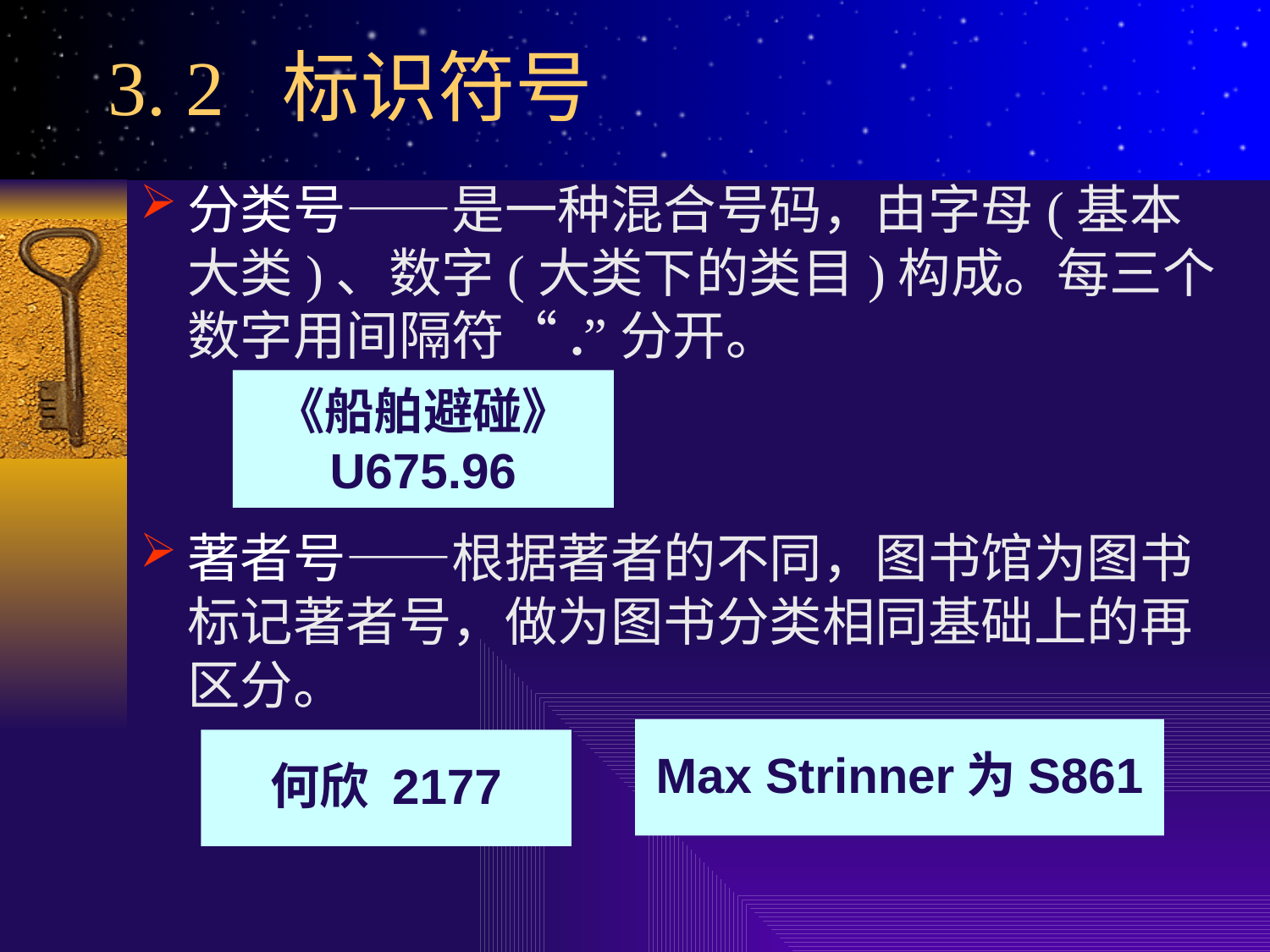

# 3. 2  标识符号
分类号——是一种混合号码，由字母(基本大类)、数字(大类下的类目)构成。每三个数字用间隔符“.”分开。

著者号——根据著者的不同，图书馆为图书标记著者号，做为图书分类相同基础上的再区分。

《船舶避碰》
U675.96
Max Strinner为S861
何欣 2177